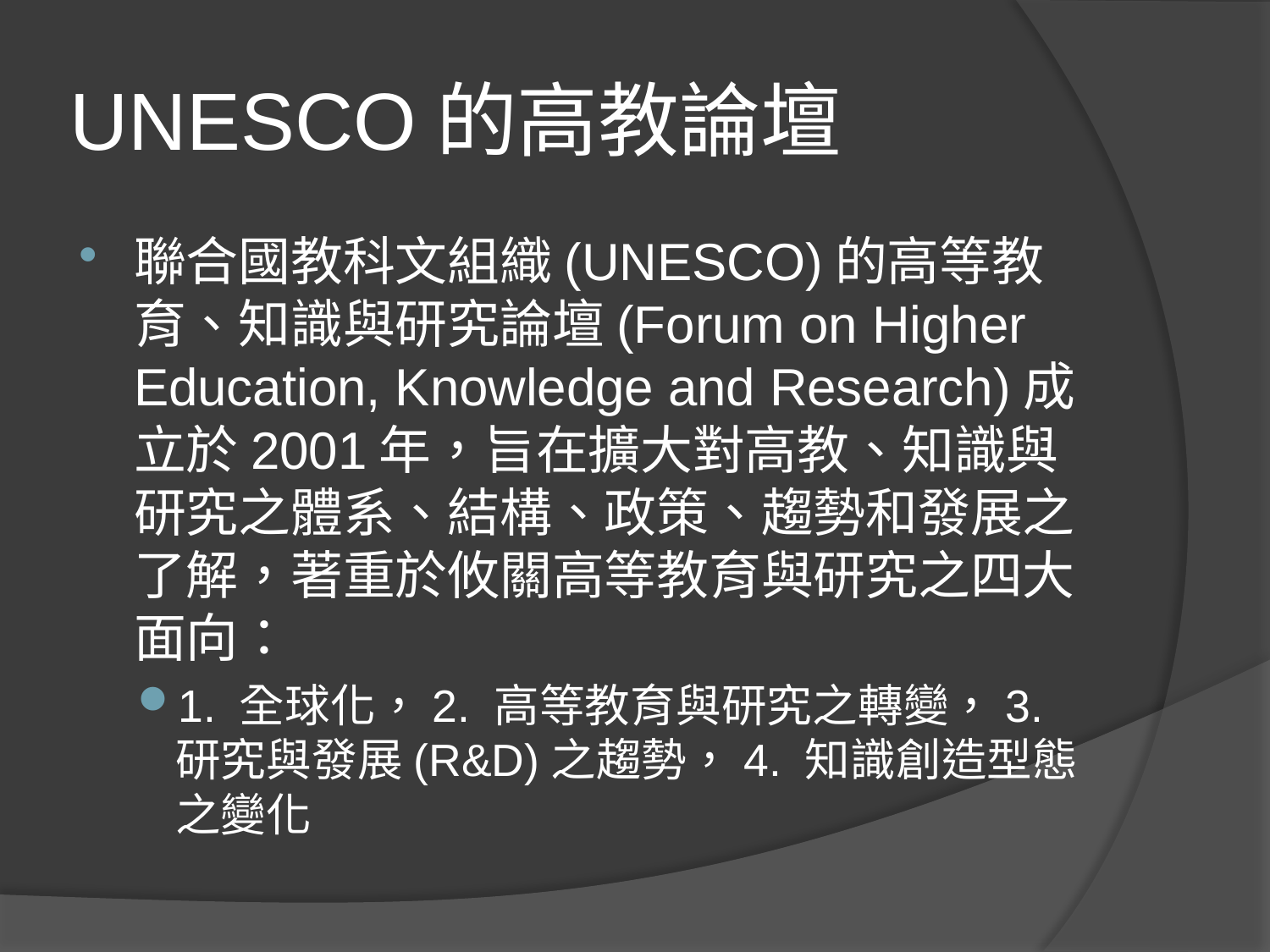

# UNESCO的高教論壇
聯合國教科文組織(UNESCO)的高等教育、知識與研究論壇(Forum on Higher Education, Knowledge and Research)成立於2001年，旨在擴大對高教、知識與研究之體系、結構、政策、趨勢和發展之了解，著重於攸關高等教育與研究之四大面向：
1. 全球化，2. 高等教育與研究之轉變，3. 研究與發展(R&D)之趨勢，4. 知識創造型態之變化